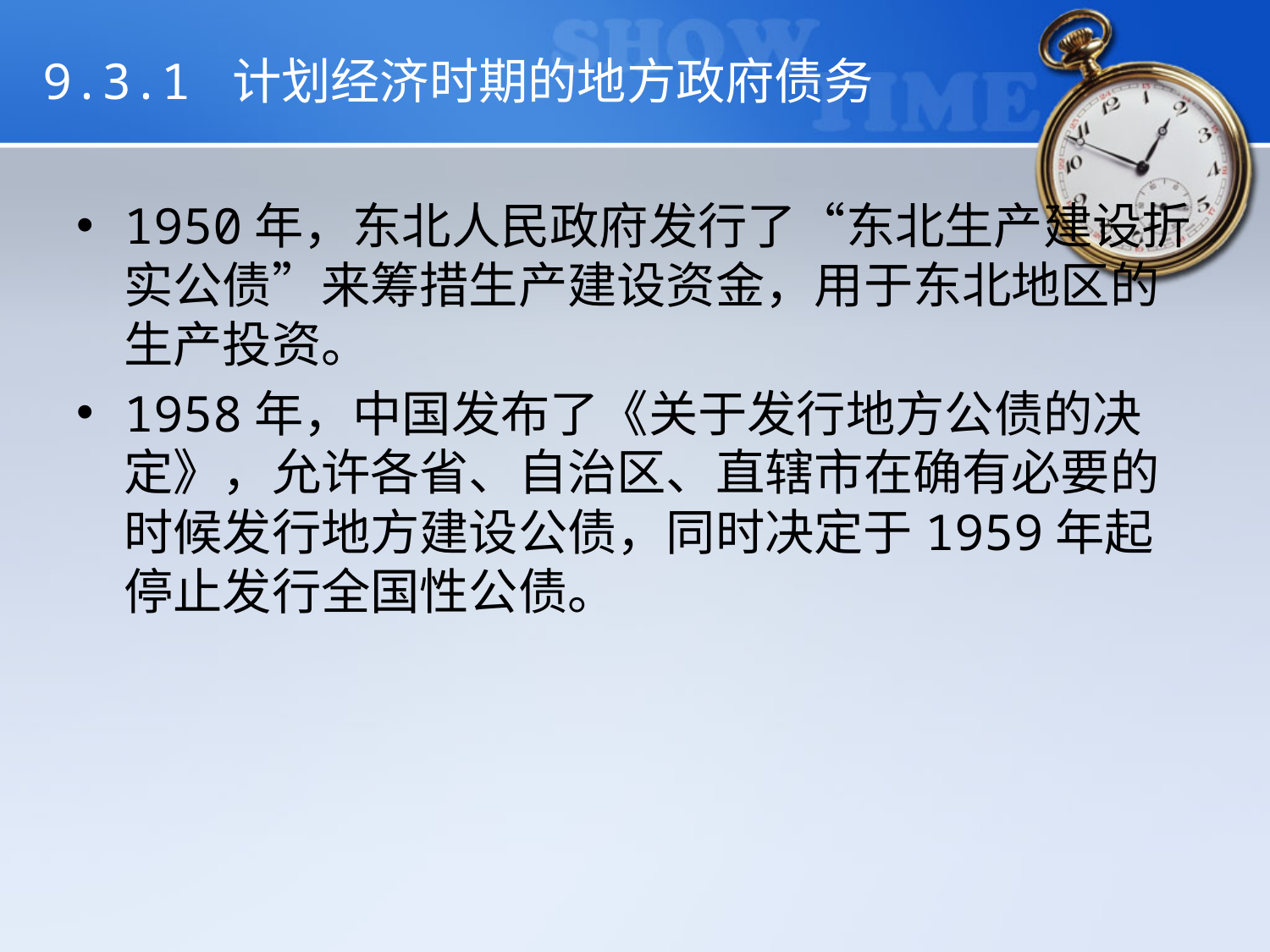

# 9.3.1 计划经济时期的地方政府债务
1950年，东北人民政府发行了“东北生产建设折实公债”来筹措生产建设资金，用于东北地区的生产投资。
1958年，中国发布了《关于发行地方公债的决定》，允许各省、自治区、直辖市在确有必要的时候发行地方建设公债，同时决定于1959年起停止发行全国性公债。